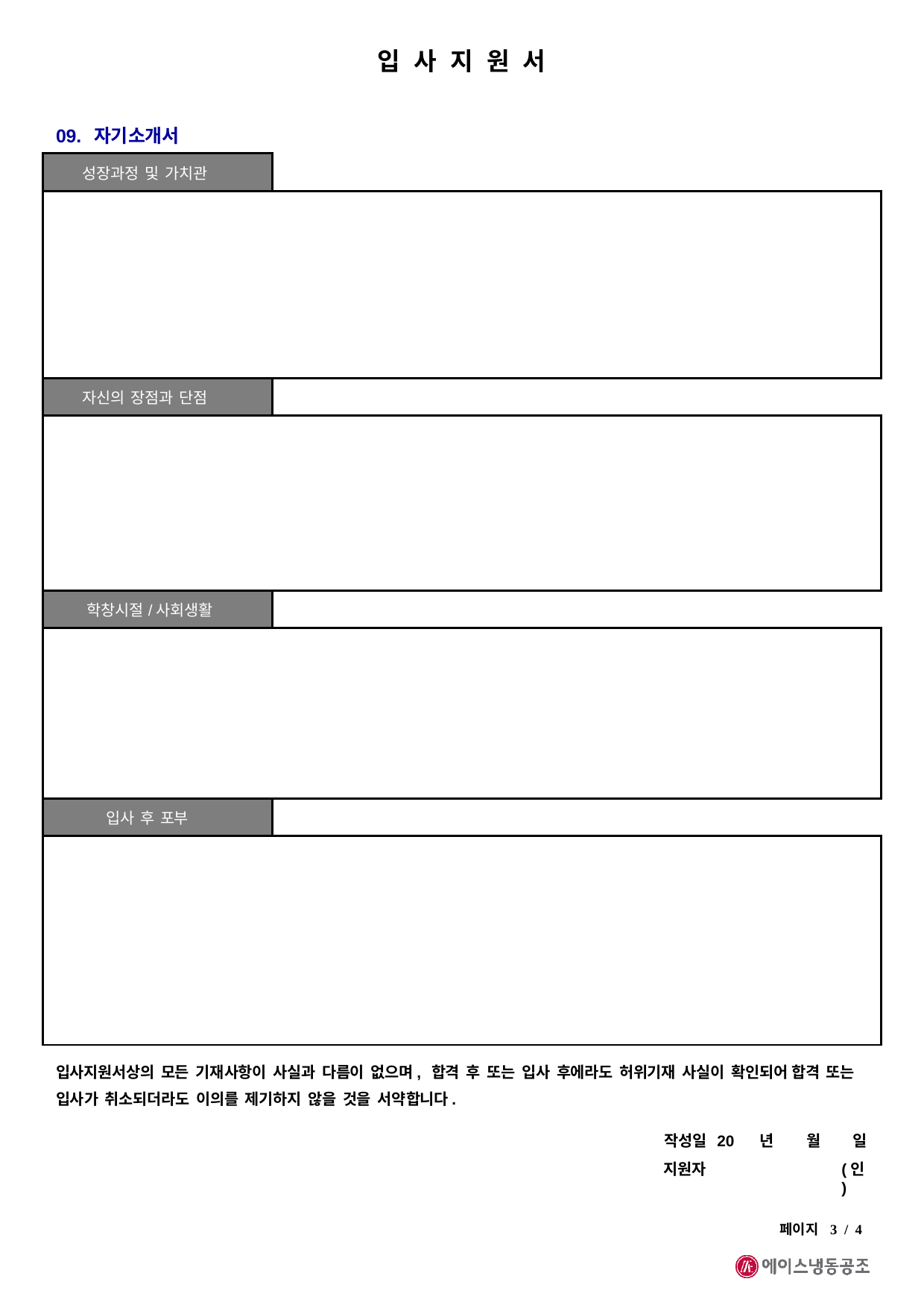

입  사  지  원  서
09. 자기소개서
| 성장과정 및 가치관 |  |
| --- | --- |
|  |  |
| 자신의 장점과 단점 |  |
|  |  |
| 학창시절/사회생활 |  |
|  |  |
| 입사 후 포부 |  |
|  |  |
입사지원서상의 모든 기재사항이 사실과 다름이 없으며, 합격 후 또는 입사 후에라도 허위기재 사실이 확인되어 합격 또는 입사가 취소되더라도 이의를 제기하지 않을 것을 서약합니다.
| 작성일 20 | 년 | 월 | 일 |
| --- | --- | --- | --- |
| 지원자 |  |  | (인) |
페이지  3  /  4